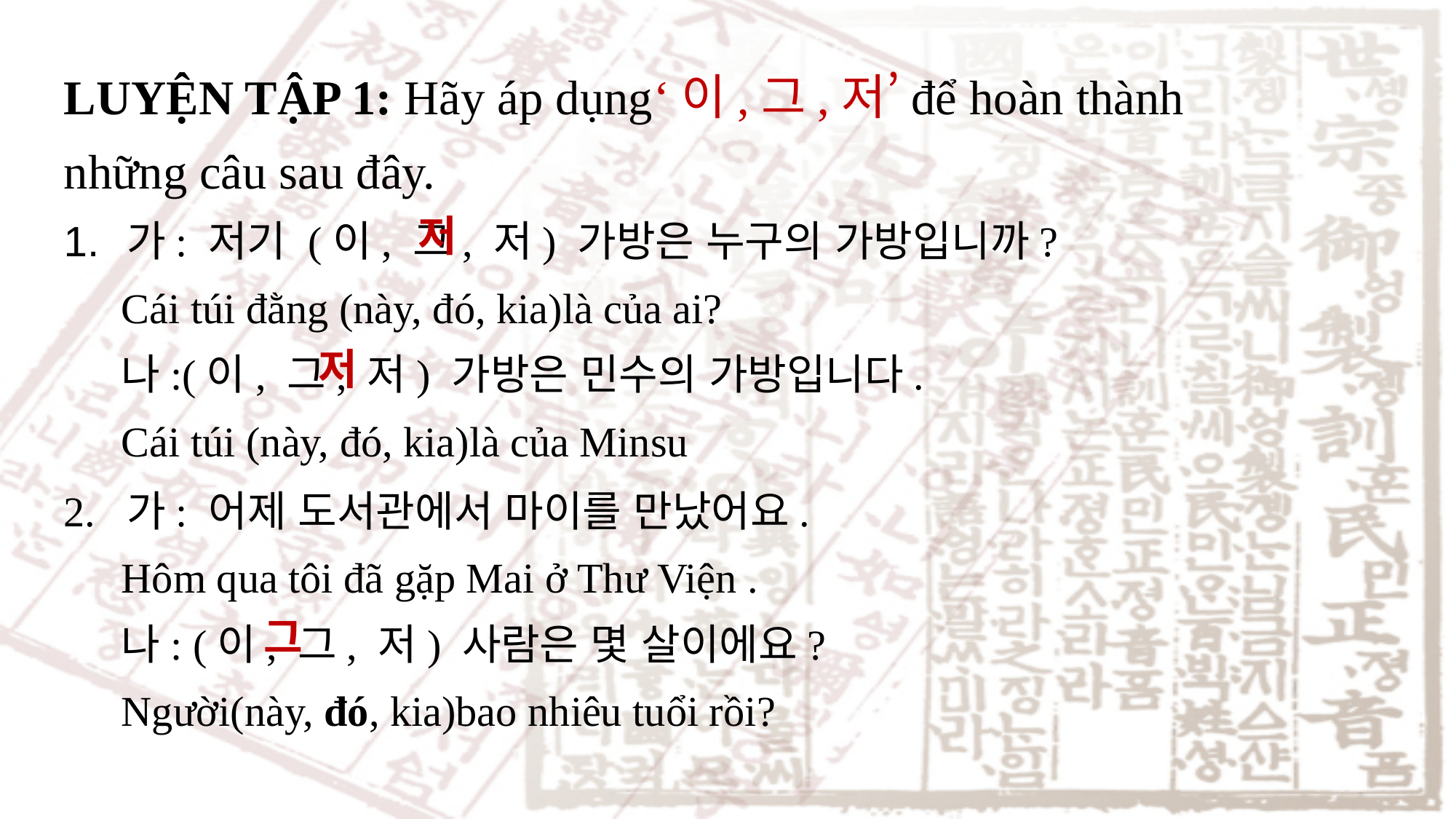

LUYỆN TẬP 1: Hãy áp dụng‘이,그,저’để hoàn thành
những câu sau đây.
 가: 저기 (이, 그, 저) 가방은 누구의 가방입니까?
Cái túi đằng (này, đó, kia)là của ai?
나:(이, 그, 저) 가방은 민수의 가방입니다.
Cái túi (này, đó, kia)là của Minsu
저
저
2.  가: 어제 도서관에서 마이를 만났어요.
Hôm qua tôi đã gặp Mai ở Thư Viện .
나: (이, 그, 저) 사람은 몇 살이에요?
Người(này, đó, kia)bao nhiêu tuổi rồi?
그